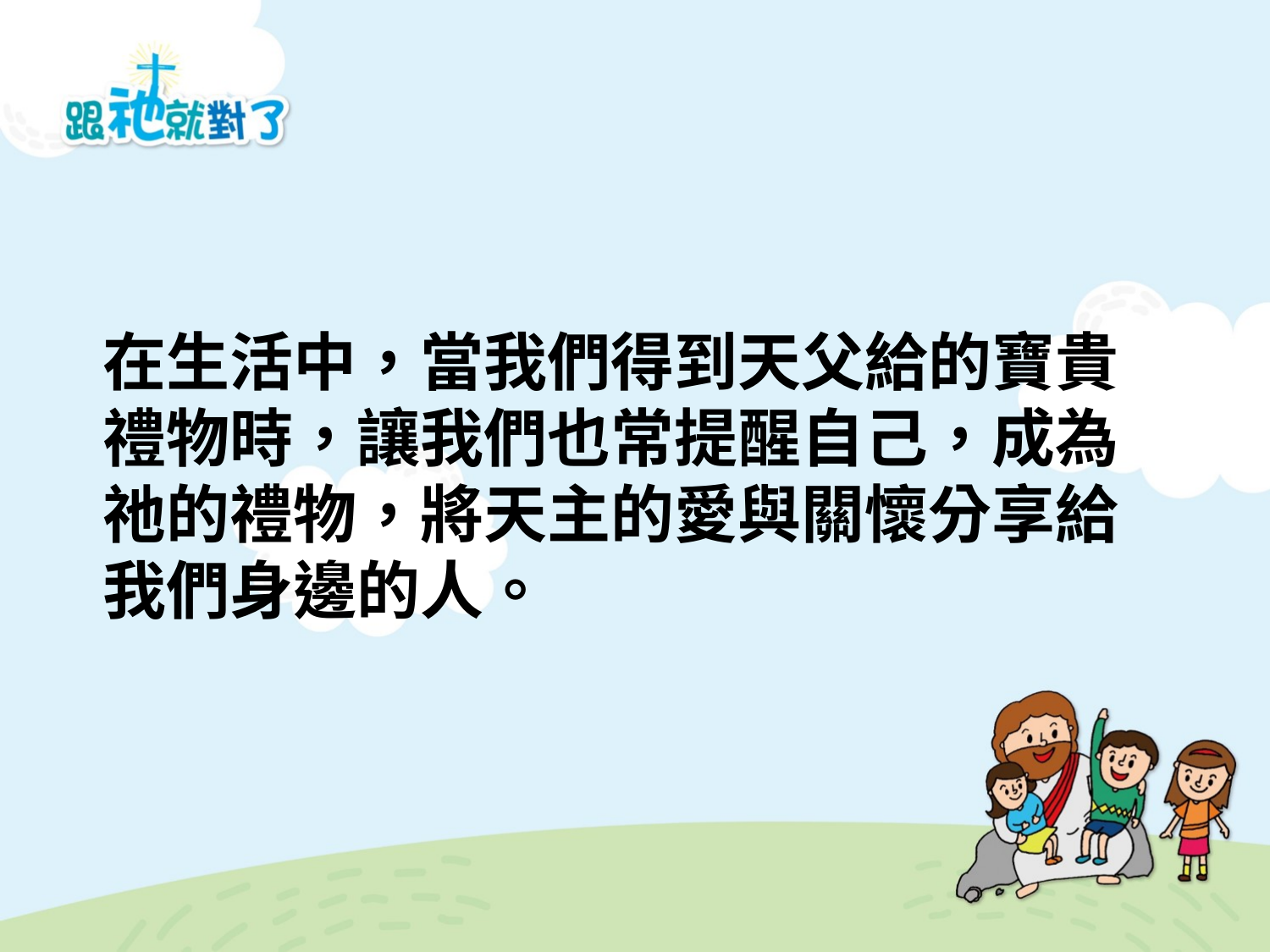

在生活中，當我們得到天父給的寶貴禮物時，讓我們也常提醒自己，成為祂的禮物，將天主的愛與關懷分享給我們身邊的人。